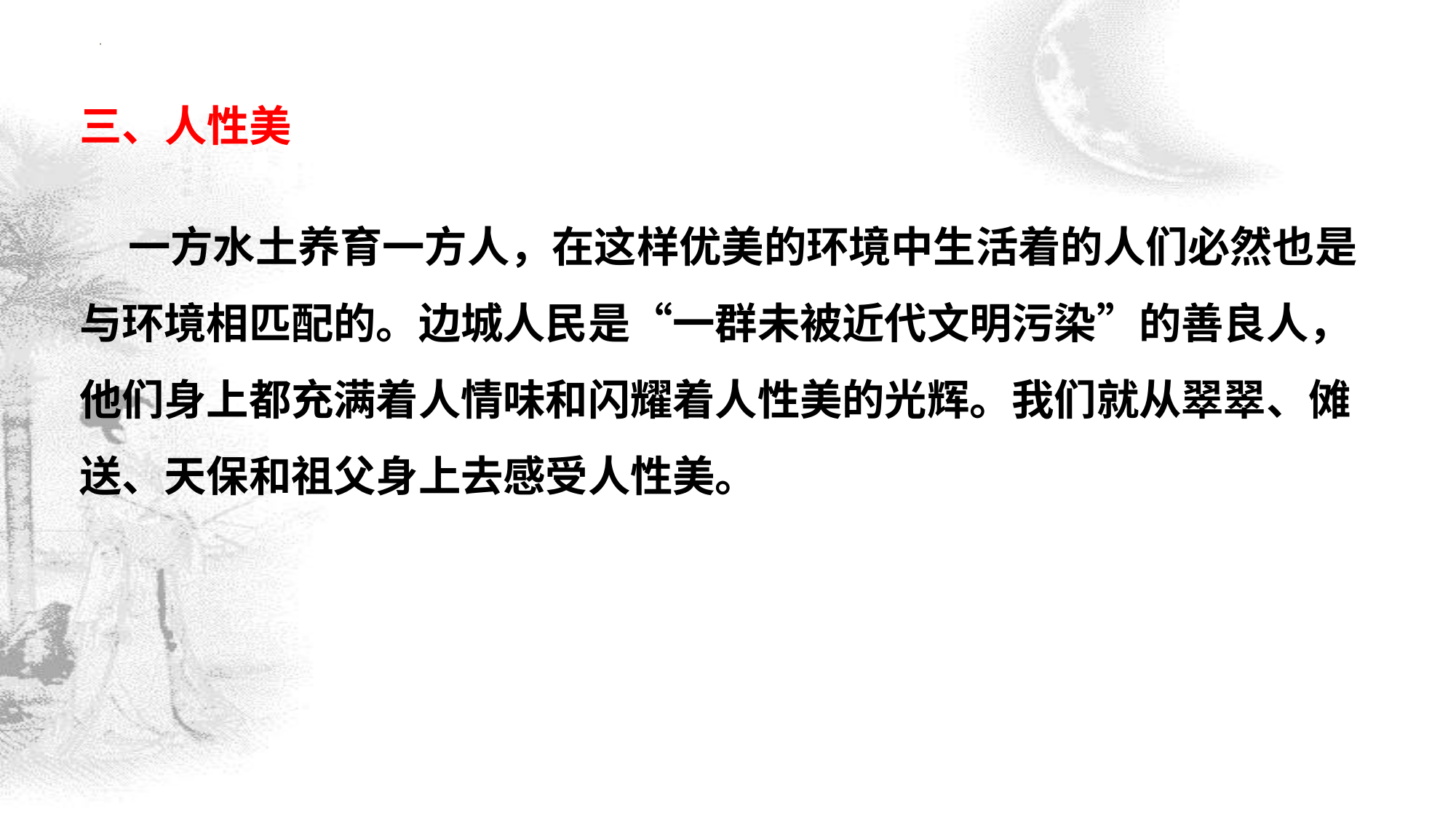

三、人性美
    一方水土养育一方人，在这样优美的环境中生活着的人们必然也是与环境相匹配的。边城人民是“一群未被近代文明污染”的善良人，他们身上都充满着人情味和闪耀着人性美的光辉。我们就从翠翠、傩送、天保和祖父身上去感受人性美。